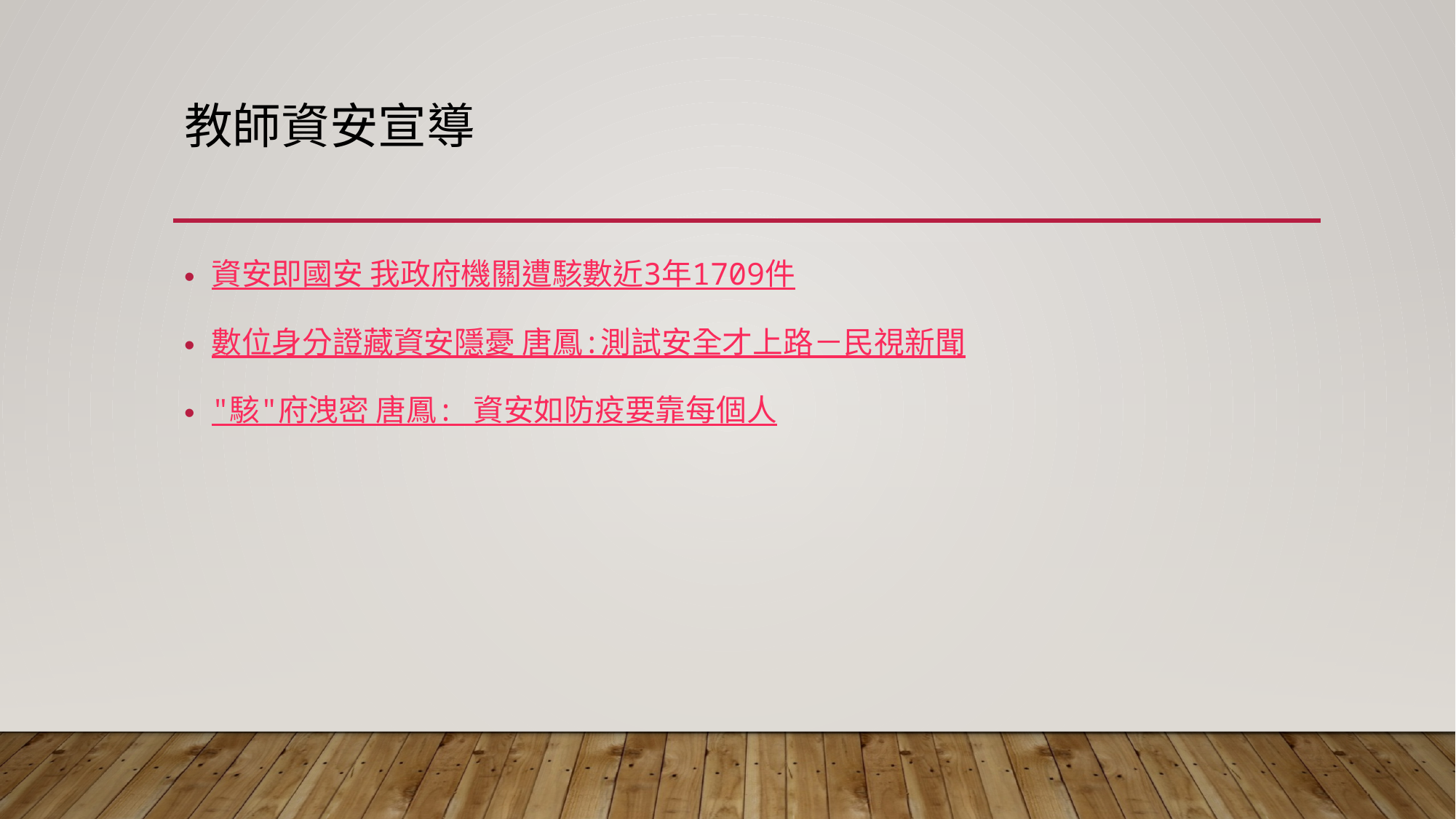

# 教師資安宣導
資安即國安 我政府機關遭駭數近3年1709件
數位身分證藏資安隱憂 唐鳳:測試安全才上路－民視新聞
"駭"府洩密 唐鳳: 資安如防疫要靠每個人